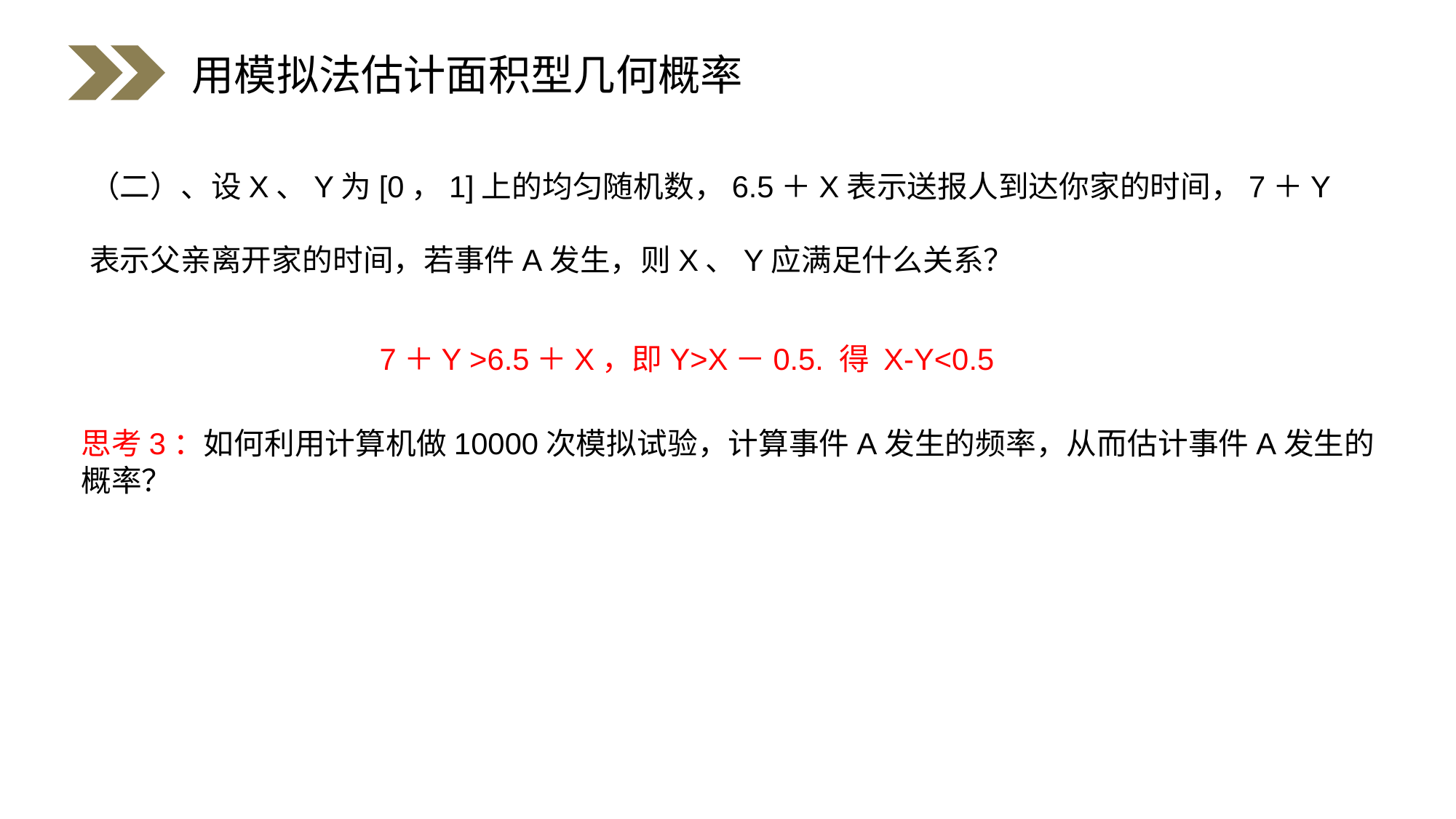

用模拟法估计面积型几何概率
（二）、设X、Y为[0，1]上的均匀随机数，6.5＋X表示送报人到达你家的时间，7＋Y表示父亲离开家的时间，若事件A发生，则X、Y应满足什么关系？
 7＋Y >6.5＋X，即Y>X－0.5. 得 X-Y<0.5
思考3：如何利用计算机做10000次模拟试验，计算事件A发生的频率，从而估计事件A发生的概率？